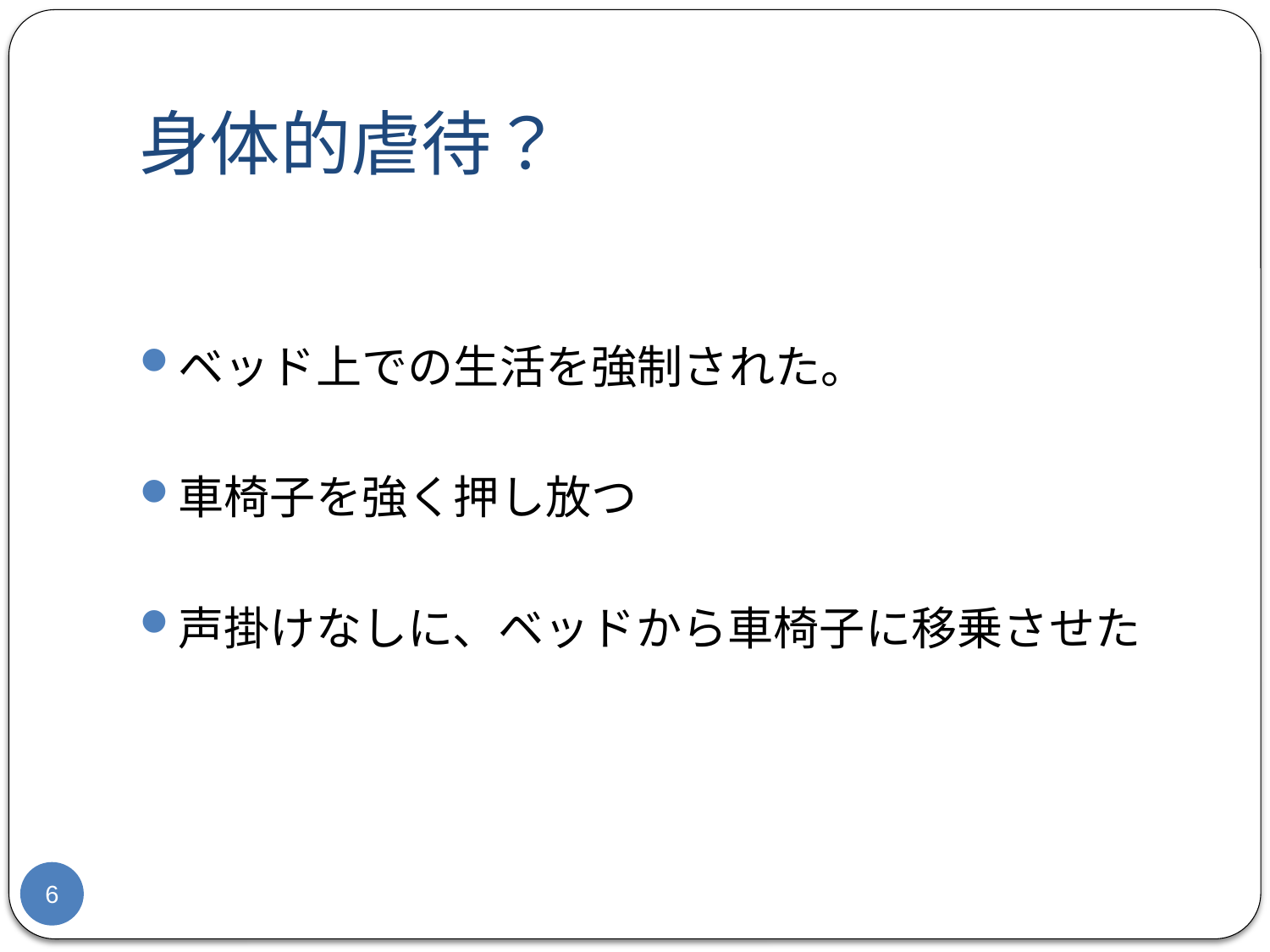

# 身体的虐待？

ベッド上での生活を強制された。

車椅子を強く押し放つ

声掛けなしに、ベッドから車椅子に移乗させた

6